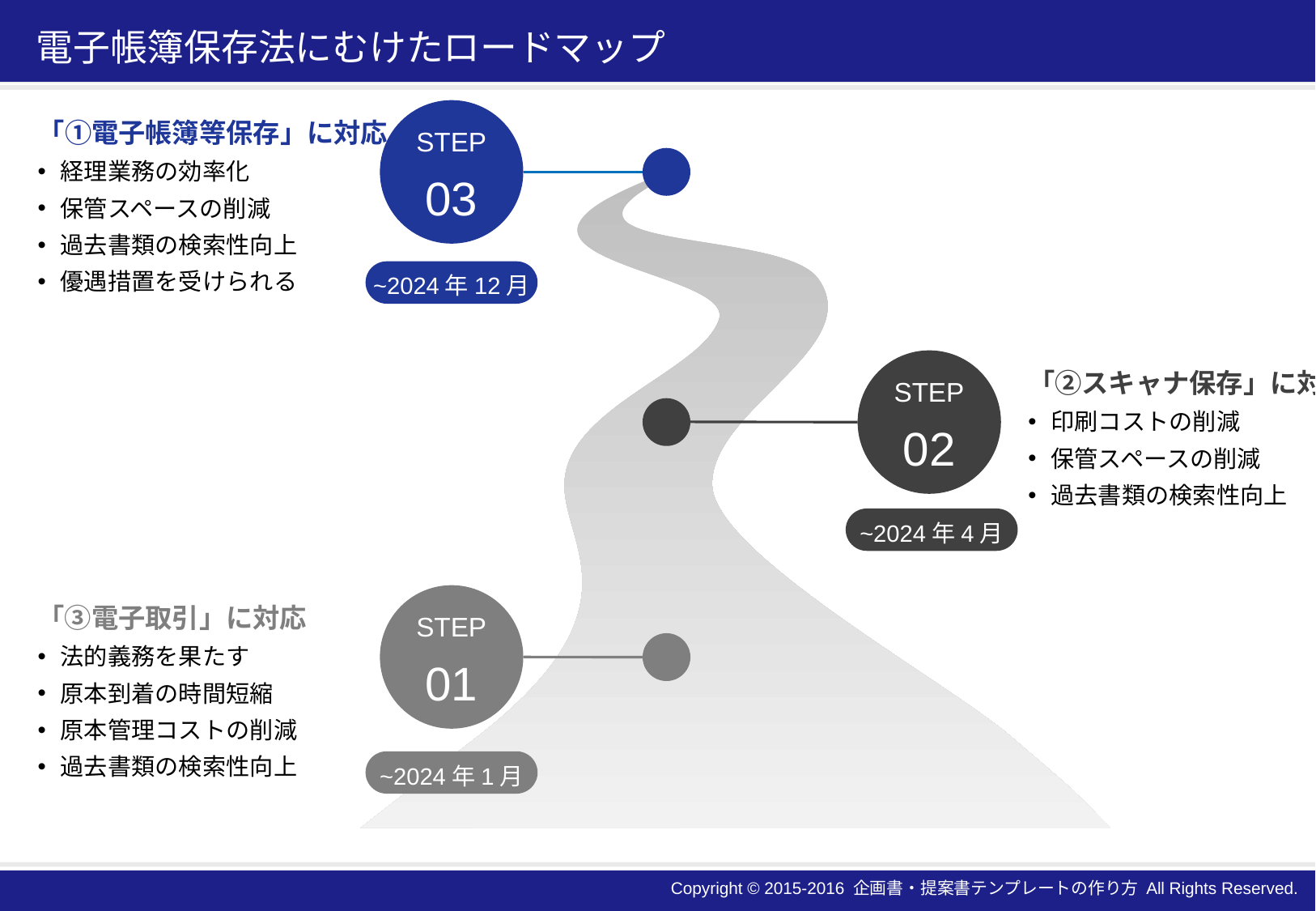

# 電子帳簿保存法にむけたロードマップ
「①電子帳簿等保存」に対応
経理業務の効率化
保管スペースの削減
過去書類の検索性向上
優遇措置を受けられる
STEP
03

~2024年12月
STEP
02
「②スキャナ保存」に対応
印刷コストの削減
保管スペースの削減
過去書類の検索性向上

~2024年4月
「③電子取引」に対応
法的義務を果たす
原本到着の時間短縮
原本管理コストの削減
過去書類の検索性向上
STEP
01

~2024年1月